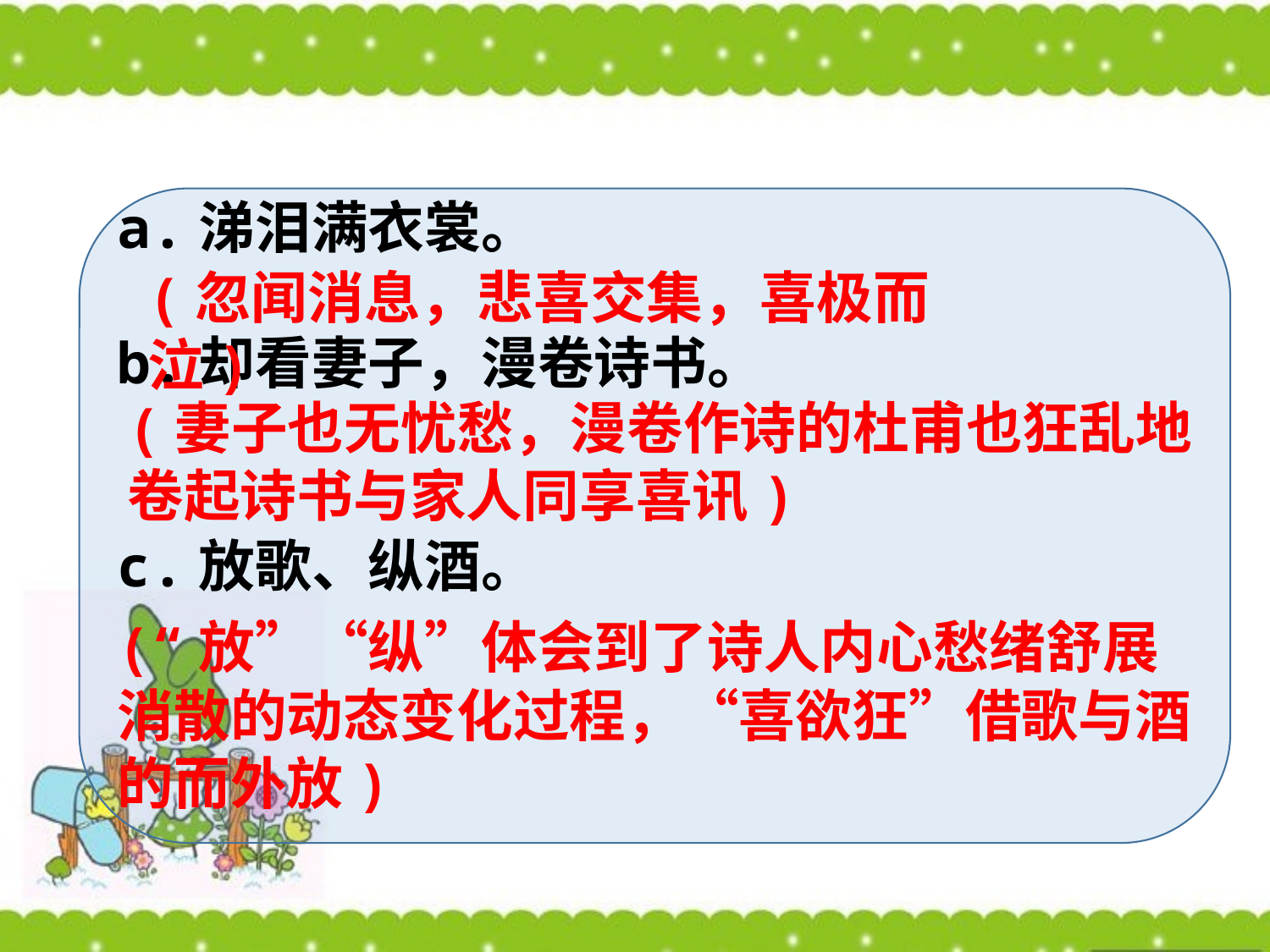

a.涕泪满衣裳。

b.却看妻子，漫卷诗书。

c.放歌、纵酒。

(忽闻消息，悲喜交集，喜极而泣)
(妻子也无忧愁，漫卷作诗的杜甫也狂乱地卷起诗书与家人同享喜讯)
(“放”“纵”体会到了诗人内心愁绪舒展消散的动态变化过程，“喜欲狂”借歌与酒的而外放)